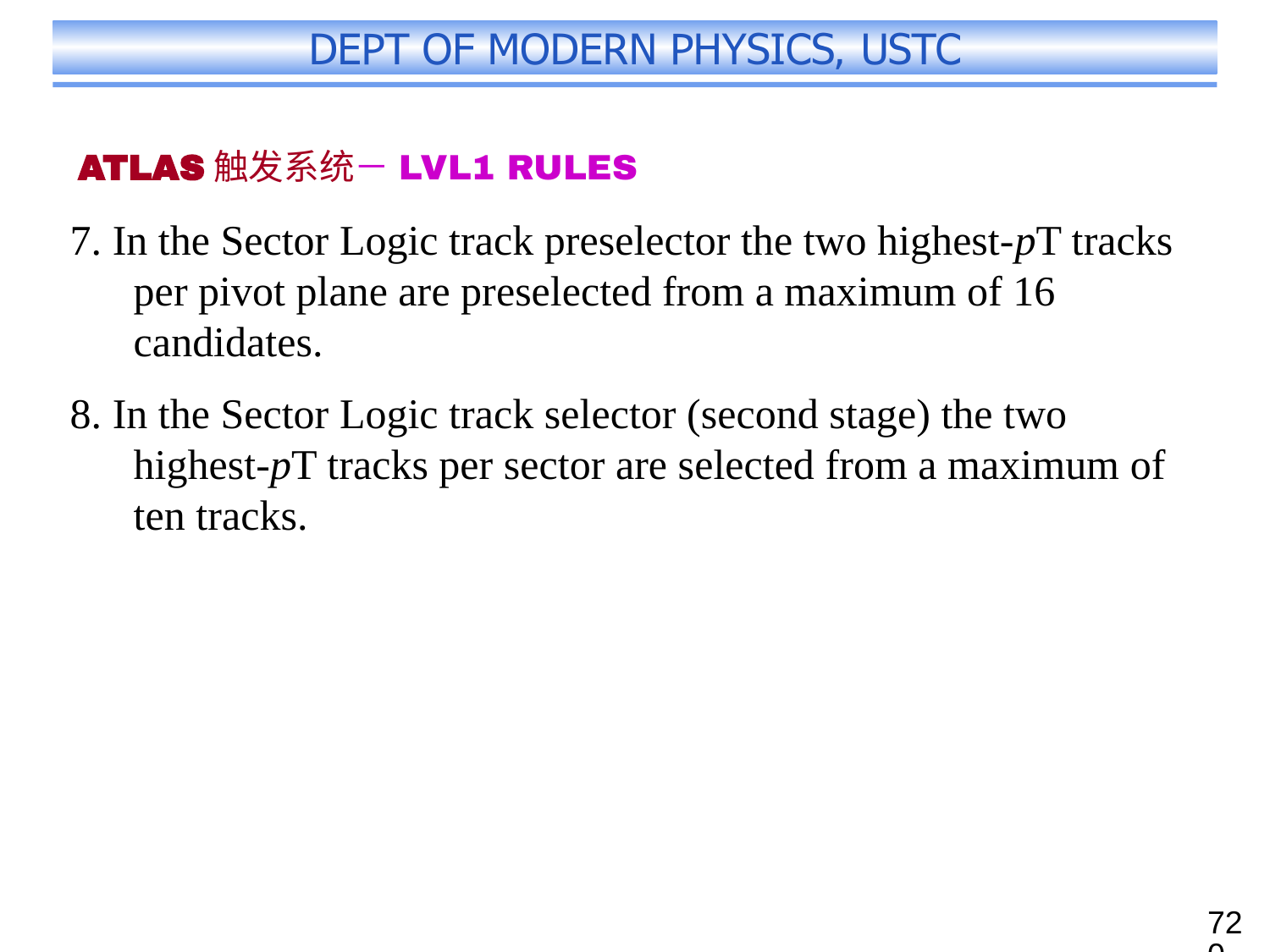

# ATLAS触发系统－LVL1 RULES
7. In the Sector Logic track preselector the two highest-pT tracks per pivot plane are preselected from a maximum of 16 candidates.
8. In the Sector Logic track selector (second stage) the two highest-pT tracks per sector are selected from a maximum of ten tracks.

720